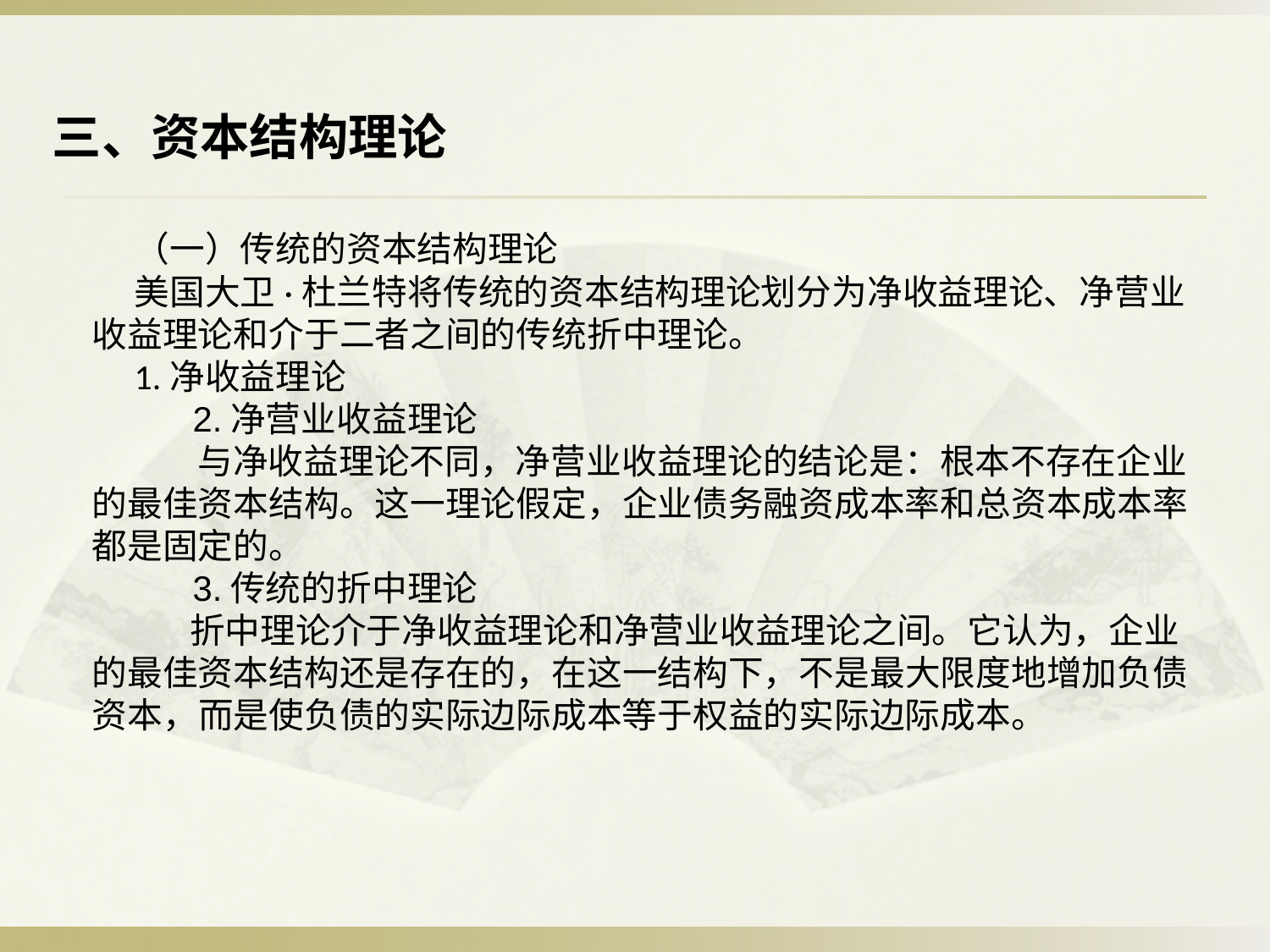

三、资本结构理论

（一）传统的资本结构理论
美国大卫·杜兰特将传统的资本结构理论划分为净收益理论、净营业收益理论和介于二者之间的传统折中理论。
1.净收益理论
      2.净营业收益理论
       与净收益理论不同，净营业收益理论的结论是：根本不存在企业的最佳资本结构。这一理论假定，企业债务融资成本率和总资本成本率都是固定的。
      3.传统的折中理论
      折中理论介于净收益理论和净营业收益理论之间。它认为，企业的最佳资本结构还是存在的，在这一结构下，不是最大限度地增加负债资本，而是使负债的实际边际成本等于权益的实际边际成本。